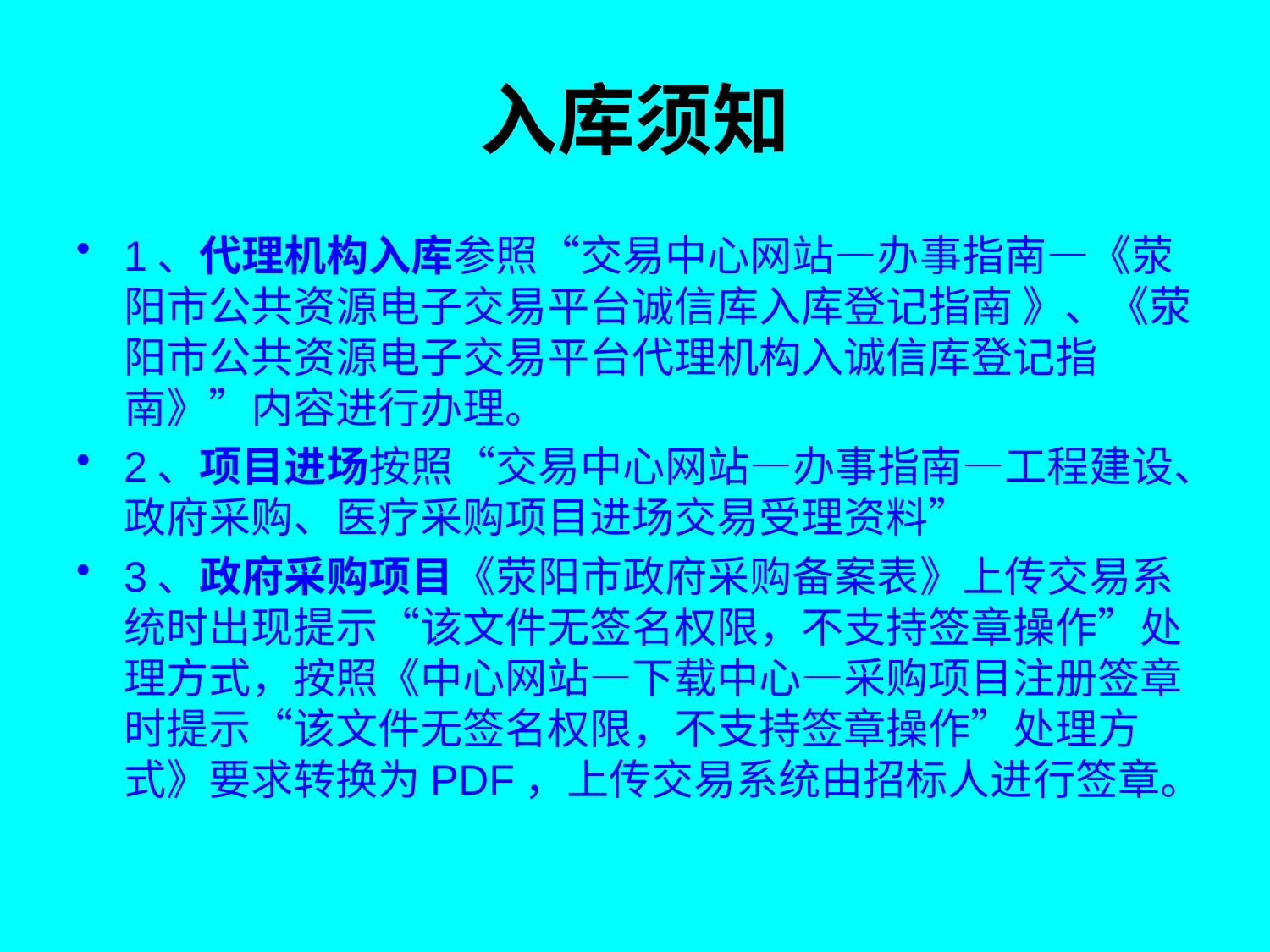

# 入库须知
1、代理机构入库参照“交易中心网站—办事指南—《荥阳市公共资源电子交易平台诚信库入库登记指南 》、《荥阳市公共资源电子交易平台代理机构入诚信库登记指南》”内容进行办理。
2、项目进场按照“交易中心网站—办事指南—工程建设、政府采购、医疗采购项目进场交易受理资料”
3、政府采购项目《荥阳市政府采购备案表》上传交易系统时出现提示“该文件无签名权限，不支持签章操作”处理方式，按照《中心网站—下载中心—采购项目注册签章时提示“该文件无签名权限，不支持签章操作”处理方式》要求转换为PDF，上传交易系统由招标人进行签章。